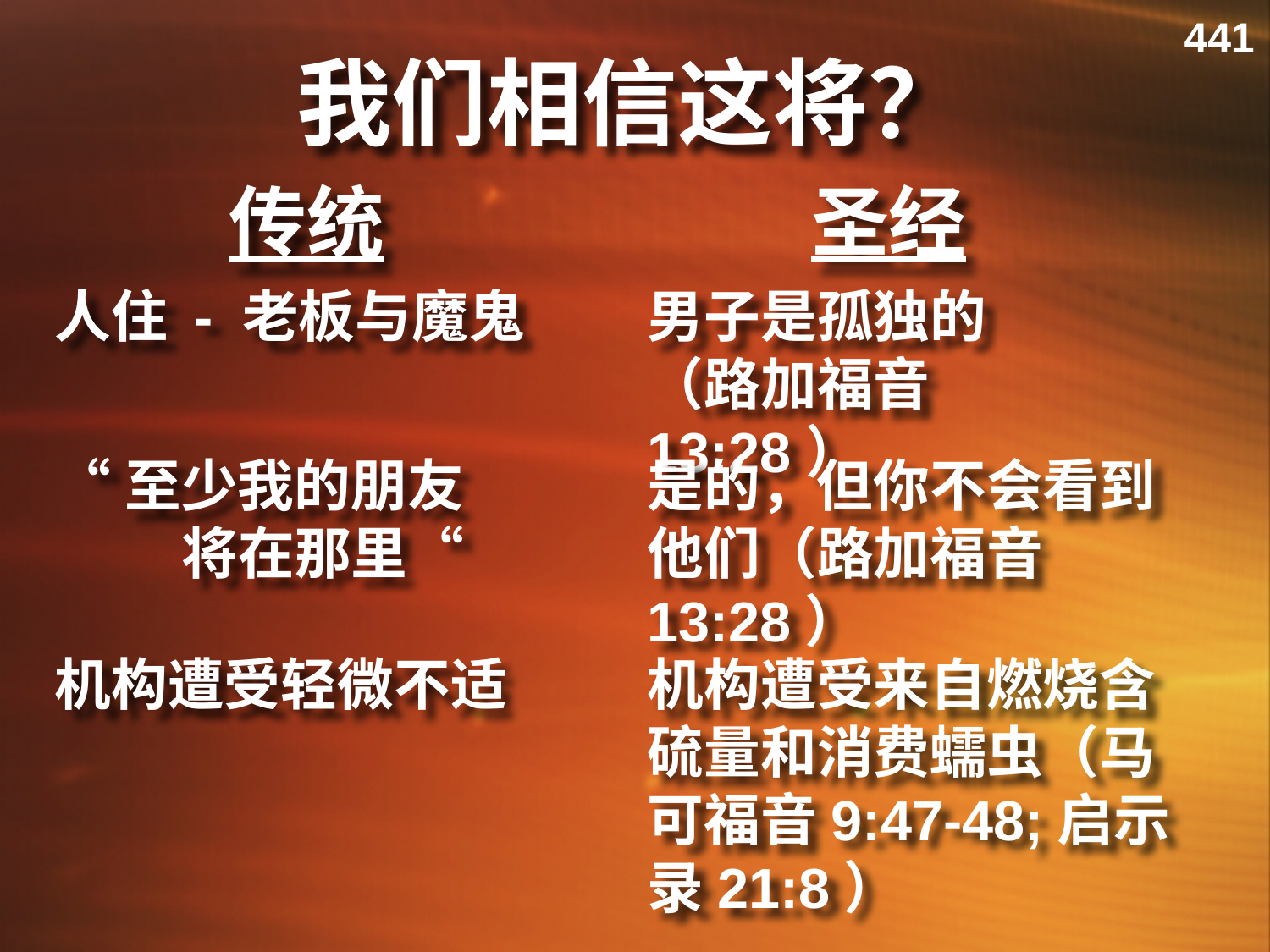

441
# 我们相信这将？
传统
圣经
人住 - 老板与魔鬼
男子是孤独的
（路加福音13:28）
“至少我的朋友
将在那里“
是的，但你不会看到他们（路加福音13:28）
机构遭受轻微不适
机构遭受来自燃烧含硫量和消费蠕虫（马可福音9:47-48;启示录21:8）